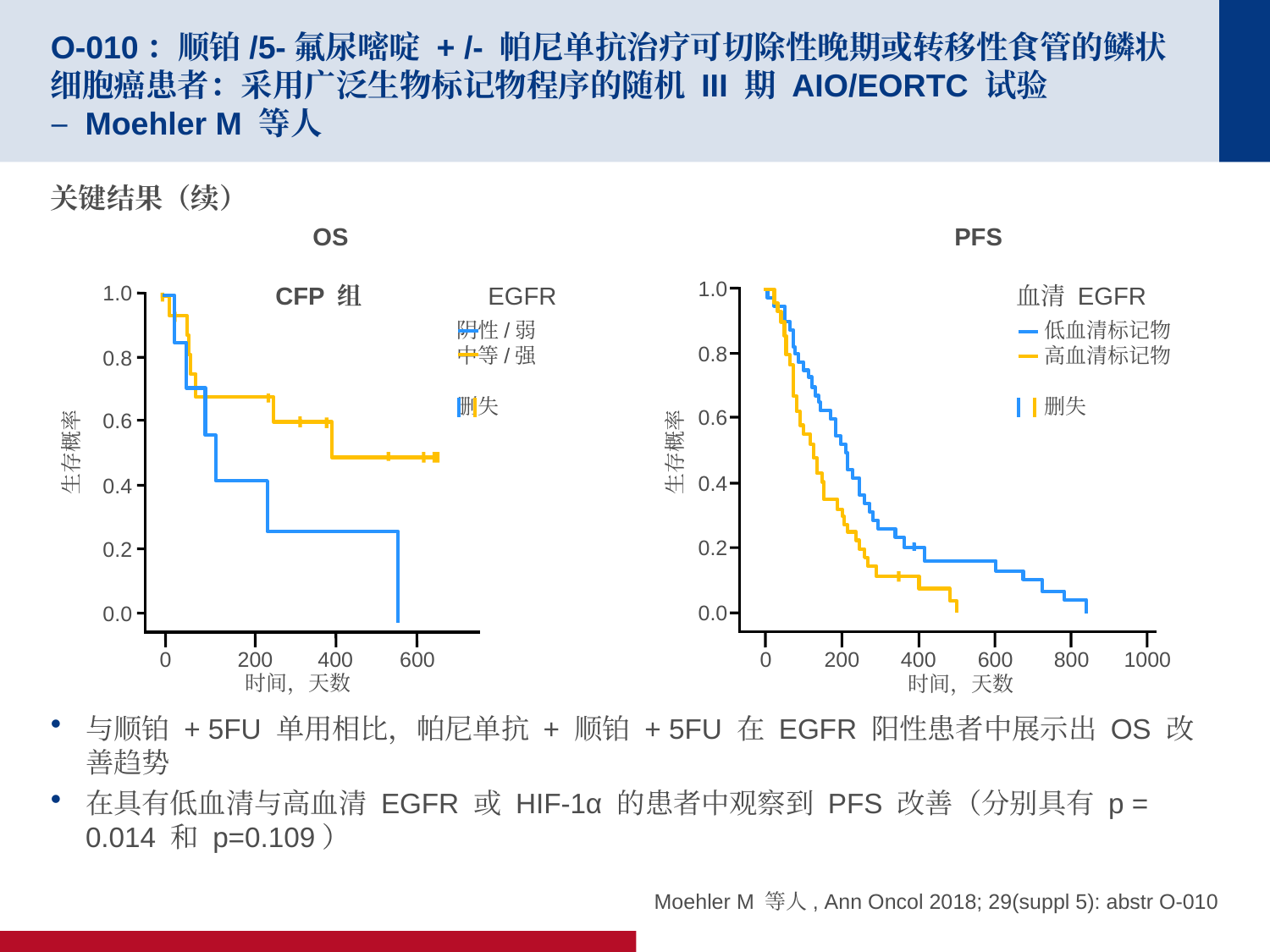

# O-010：顺铂/5-氟尿嘧啶 + /- 帕尼单抗治疗可切除性晚期或转移性食管的鳞状细胞癌患者：采用广泛生物标记物程序的随机 III 期 AIO/EORTC 试验 – Moehler M 等人
关键结果（续）

与顺铂 + 5FU 单用相比，帕尼单抗 + 顺铂 + 5FU 在 EGFR 阳性患者中展示出 OS 改善趋势
在具有低血清与高血清 EGFR 或 HIF-1α 的患者中观察到 PFS 改善（分别具有 p = 0.014 和 p=0.109）
OS
PFS
1.0
1.0

0.8
0.6
生存概率
0.4
0.2
0.0
0
200

400
600
时间，天数
CFP 组
EGFR
阴性/弱
中等/强

删失
血清 EGFR
低血清标记物
高血清标记物
删失

0.8

0.6

生存概率
0.4

0.2

0.0

600

800

1000
0
200

400
时间，天数
Moehler M 等人, Ann Oncol 2018; 29(suppl 5): abstr O-010